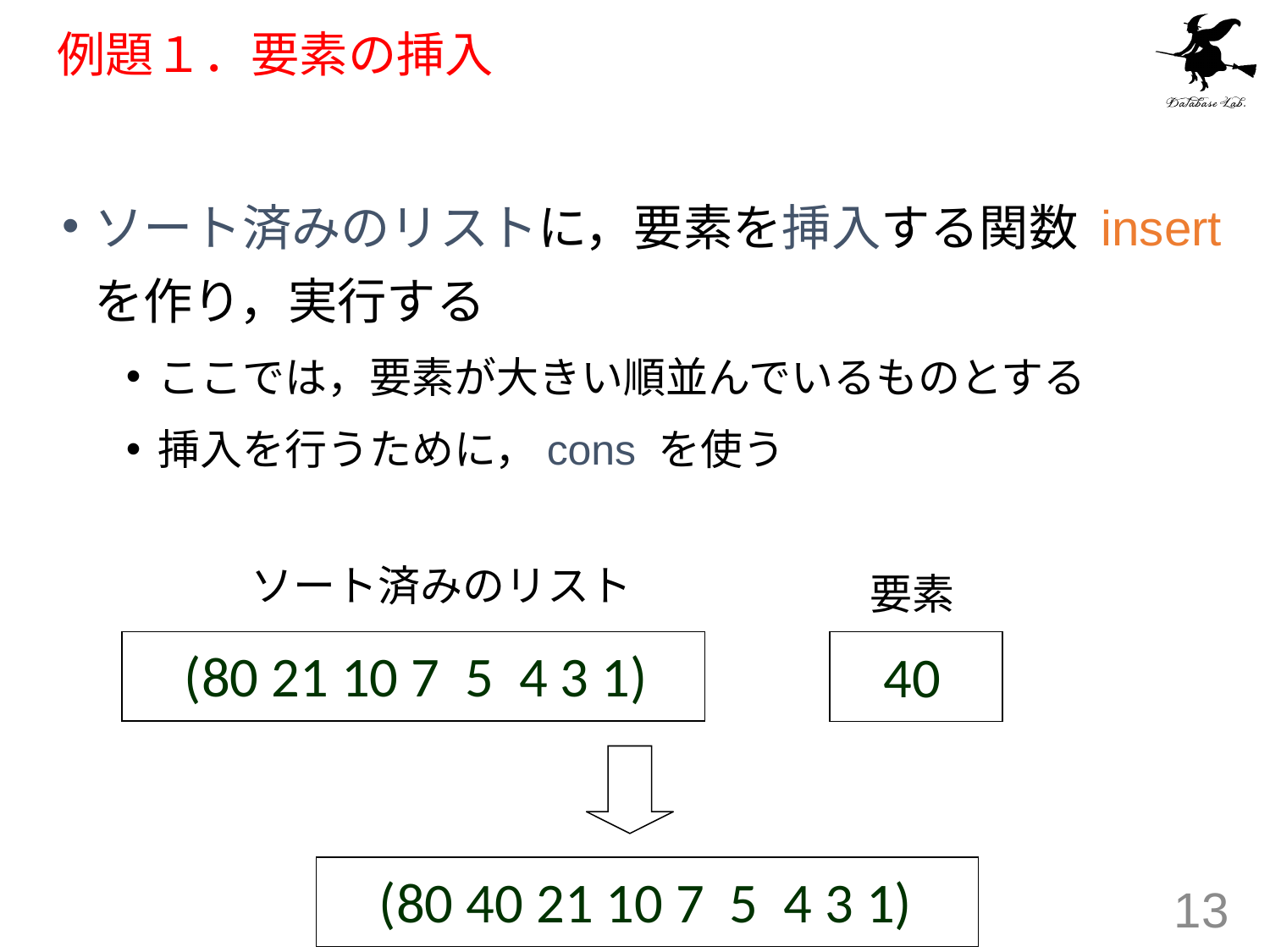

# 例題１．要素の挿入
ソート済みのリストに，要素を挿入する関数 insert を作り，実行する
ここでは，要素が大きい順並んでいるものとする
挿入を行うために，cons を使う

ソート済みのリスト
要素

(80 21 10 7  5  4 3 1)
40

(80 40 21 10 7  5  4 3 1)
13